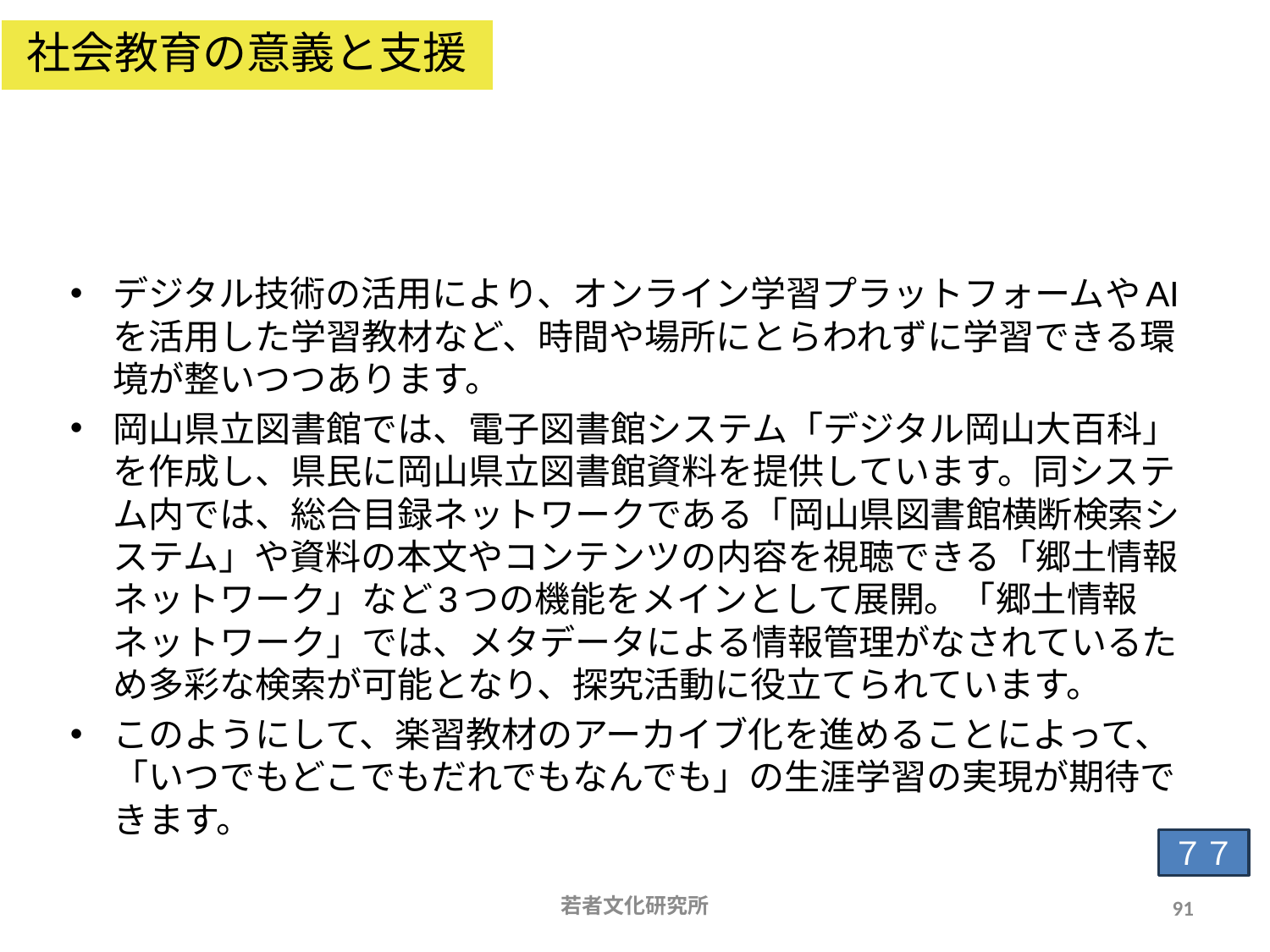

社会教育の意義と支援
# ＩＣＴ活用の展望
デジタル技術の活用により、オンライン学習プラットフォームやAIを活用した学習教材など、時間や場所にとらわれずに学習できる環境が整いつつあります。
岡山県立図書館では、電子図書館システム「デジタル岡山大百科」を作成し、県民に岡山県立図書館資料を提供しています。同システム内では、総合目録ネットワークである「岡山県図書館横断検索システム」や資料の本文やコンテンツの内容を視聴できる「郷土情報ネットワーク」など3つの機能をメインとして展開。「郷土情報ネットワーク」では、メタデータによる情報管理がなされているため多彩な検索が可能となり、探究活動に役立てられています。
このようにして、楽習教材のアーカイブ化を進めることによって、「いつでもどこでもだれでもなんでも」の生涯学習の実現が期待できます。

７７
若者文化研究所
91